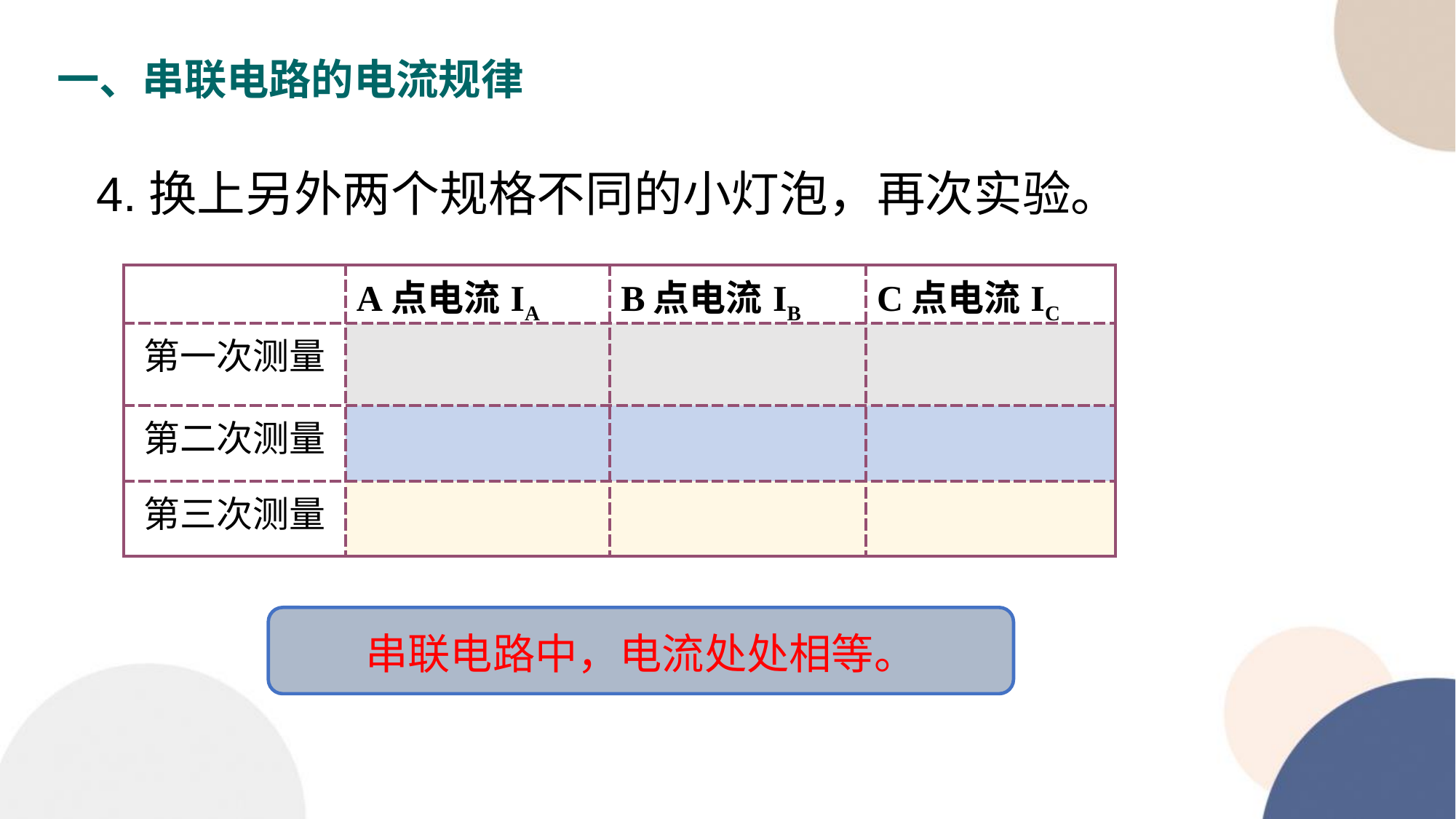

一、串联电路的电流规律
4.换上另外两个规格不同的小灯泡，再次实验。
|  | A点电流IA | B点电流IB | C点电流IC |
| --- | --- | --- | --- |
| 第一次测量 |  |  |  |
| 第二次测量 |  |  |  |
| 第三次测量 |  |  |  |
串联电路中，电流处处相等。